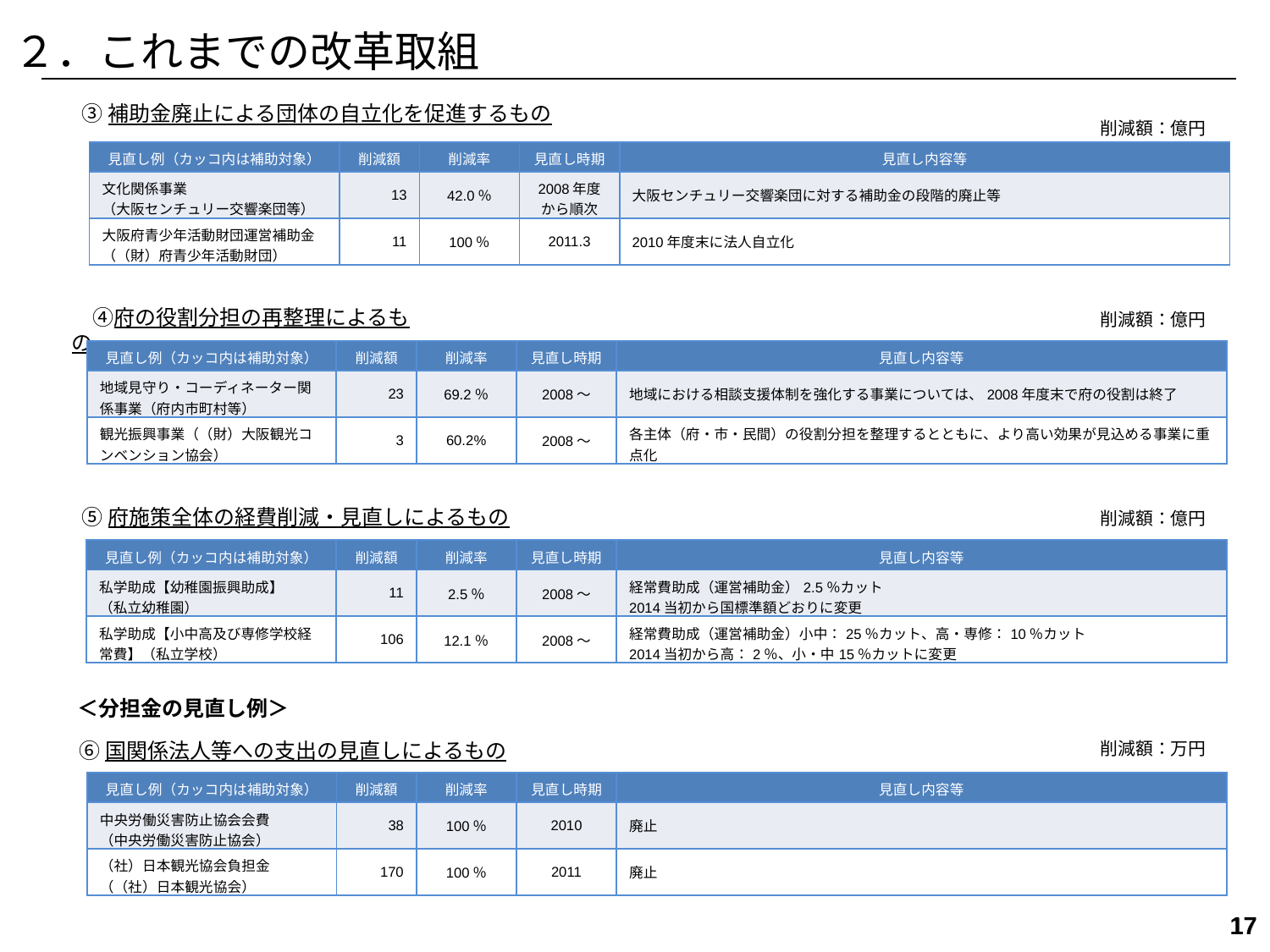

２．これまでの改革取組
③補助金廃止による団体の自立化を促進するもの
削減額：億円
| 見直し例（カッコ内は補助対象） | 削減額 | 削減率 | 見直し時期 | 見直し内容等 |
| --- | --- | --- | --- | --- |
| 文化関係事業 （大阪センチュリー交響楽団等） | 13 | 42.0％ | 2008年度 から順次 | 大阪センチュリー交響楽団に対する補助金の段階的廃止等 |
| 大阪府青少年活動財団運営補助金（（財）府青少年活動財団） | 11 | 100％ | 2011.3 | 2010年度末に法人自立化 |
　④府の役割分担の再整理によるもの
削減額：億円
| 見直し例（カッコ内は補助対象） | 削減額 | 削減率 | 見直し時期 | 見直し内容等 |
| --- | --- | --- | --- | --- |
| 地域見守り・コーディネーター関係事業（府内市町村等） | 23 | 69.2％ | 2008～ | 地域における相談支援体制を強化する事業については、2008年度末で府の役割は終了 |
| 観光振興事業（（財）大阪観光コンベンション協会） | 3 | 60.2% | 2008～ | 各主体（府・市・民間）の役割分担を整理するとともに、より高い効果が見込める事業に重点化 |
⑤府施策全体の経費削減・見直しによるもの
削減額：億円

| 見直し例（カッコ内は補助対象） | 削減額 | 削減率 | 見直し時期 | 見直し内容等 |
| --- | --- | --- | --- | --- |
| 私学助成【幼稚園振興助成】 （私立幼稚園） | 11 | 2.5％ | 2008～ | 経常費助成（運営補助金）2.5％カット 2014当初から国標準額どおりに変更 |
| 私学助成【小中高及び専修学校経常費】（私立学校） | 106 | 12.1％ | 2008～ | 経常費助成（運営補助金）小中：25％カット、高・専修：10％カット　 2014当初から高：2％、小・中15％カットに変更 |
＜分担金の見直し例＞
⑥国関係法人等への支出の見直しによるもの
削減額：万円
| 見直し例（カッコ内は補助対象） | 削減額 | 削減率 | 見直し時期 | 見直し内容等 |
| --- | --- | --- | --- | --- |
| 中央労働災害防止協会会費 （中央労働災害防止協会） | 38 | 100％ | 2010 | 廃止 |
| （社）日本観光協会負担金 （（社）日本観光協会） | 170 | 100％ | 2011 | 廃止 |
17
17